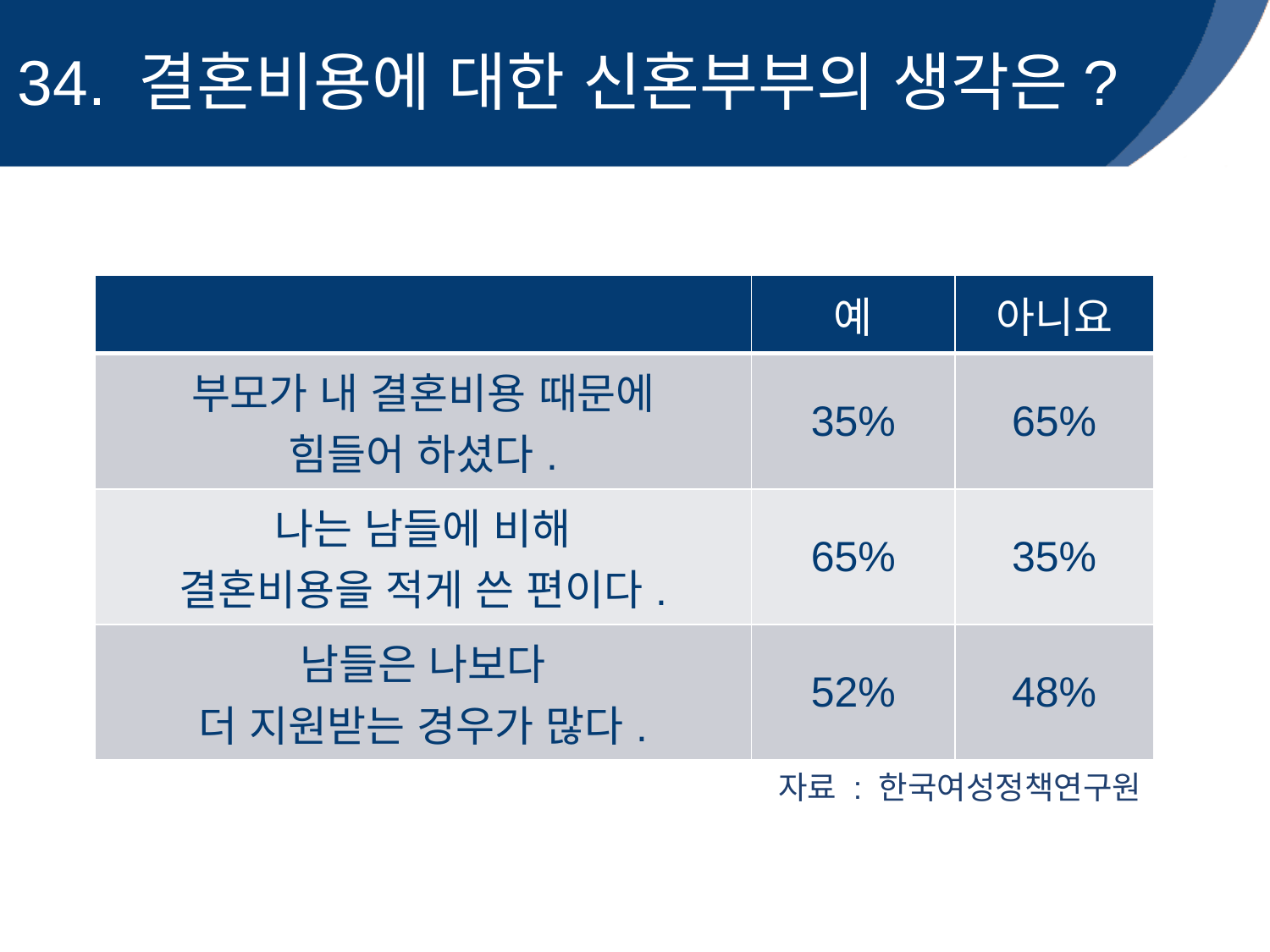

# 34. 결혼비용에 대한 신혼부부의 생각은?
|  | 예 | 아니요 |
| --- | --- | --- |
| 부모가 내 결혼비용 때문에 힘들어 하셨다. | 35% | 65% |
| 나는 남들에 비해 결혼비용을 적게 쓴 편이다. | 65% | 35% |
| 남들은 나보다 더 지원받는 경우가 많다. | 52% | 48% |
자료 : 한국여성정책연구원